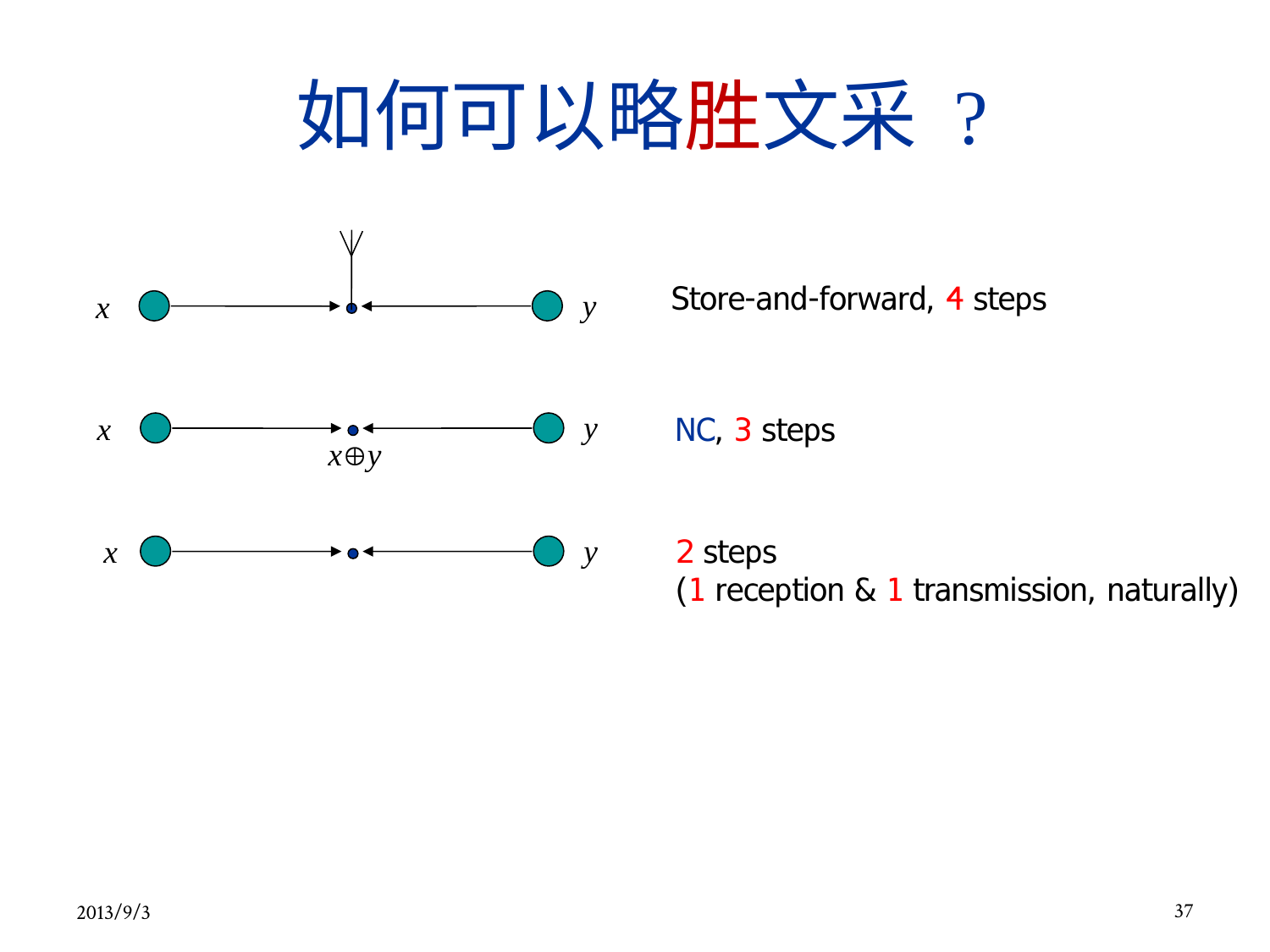

如何可以略胜文采 ?

Store-and-forward, 4 steps
y
x

y
x
NC, 3 steps

x⊕y

y
x
2 steps
(1 reception & 1 transmission, naturally)

2013/9/3
37